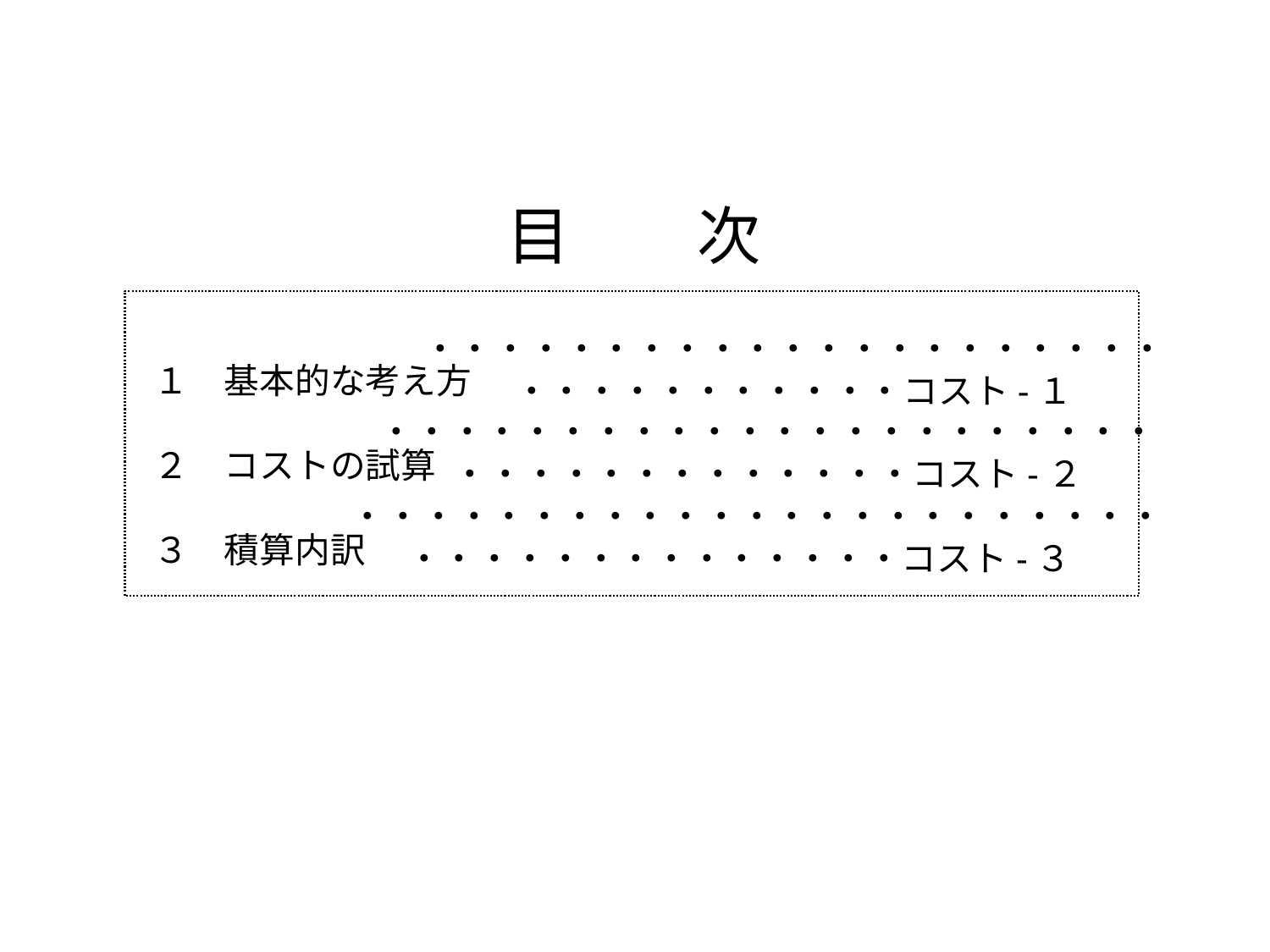

# 目　　次
 １　基本的な考え方
 ２　コストの試算
 ３　積算内訳
・・・・・・・・・・・・・・・・・・・・・・・・・・・・・・・・コスト-１
・・・・・・・・・・・・・・・・・・・・・・・・・・・・・・・・・・・コスト-２
　・・・・・・・・・・・・・・・・・・・・・・・・・・・・・・・・・・・・・コスト-３